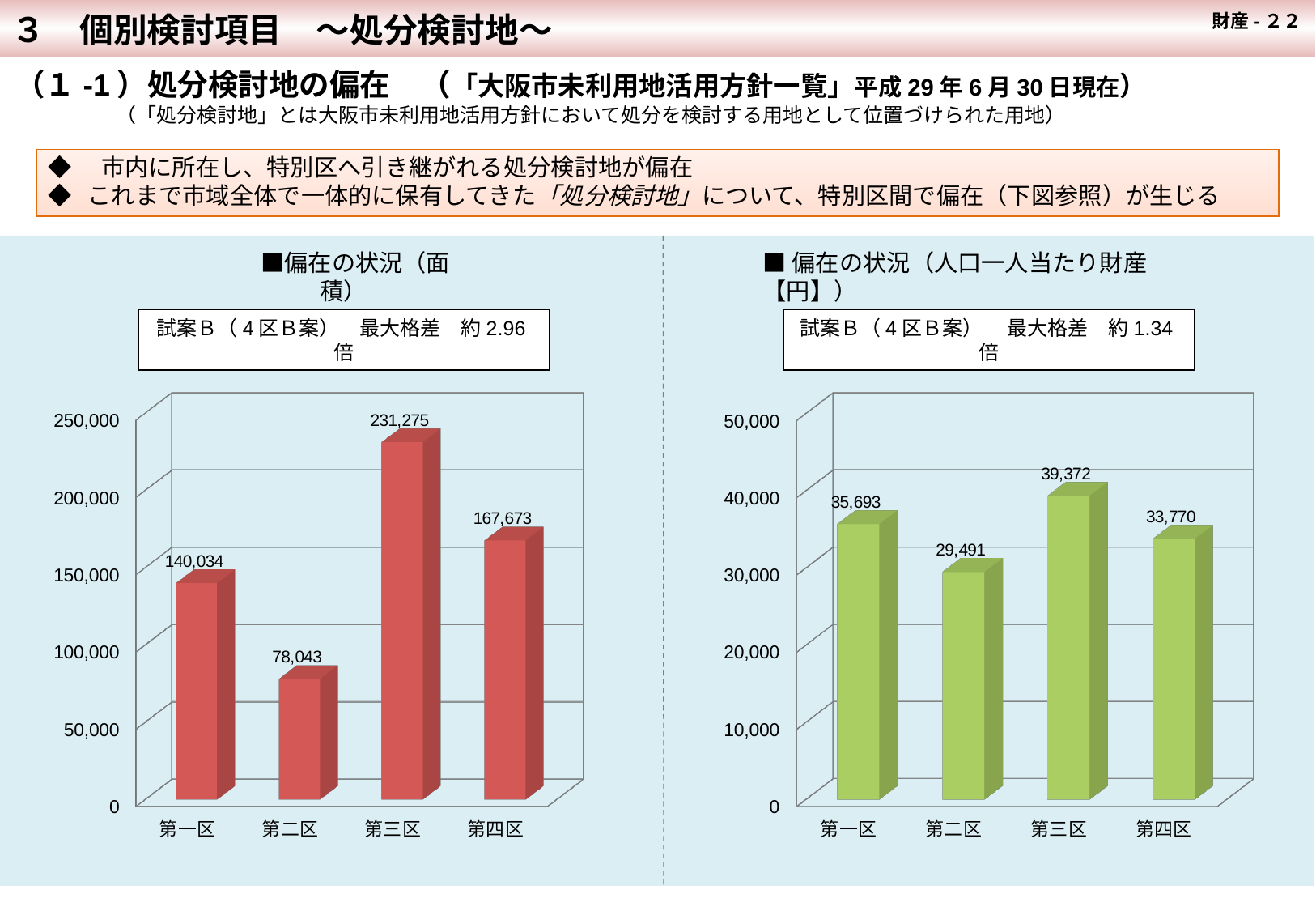

３　個別検討項目　～処分検討地～
財産-２２

（１-1）処分検討地の偏在　（「大阪市未利用地活用方針一覧」平成29年6月30日現在）
　　　　　（「処分検討地」とは大阪市未利用地活用方針において処分を検討する用地として位置づけられた用地）

◆　市内に所在し、特別区へ引き継がれる処分検討地が偏在
◆  これまで市域全体で一体的に保有してきた「処分検討地」について、特別区間で偏在（下図参照）が生じる

　■偏在の状況（面積）
■偏在の状況（人口一人当たり財産　【円】）
試案Ｂ（4区Ｂ案）　最大格差　約2.96倍
試案Ｂ（4区Ｂ案） 　最大格差　約1.34倍

[unsupported chart]

[unsupported chart]